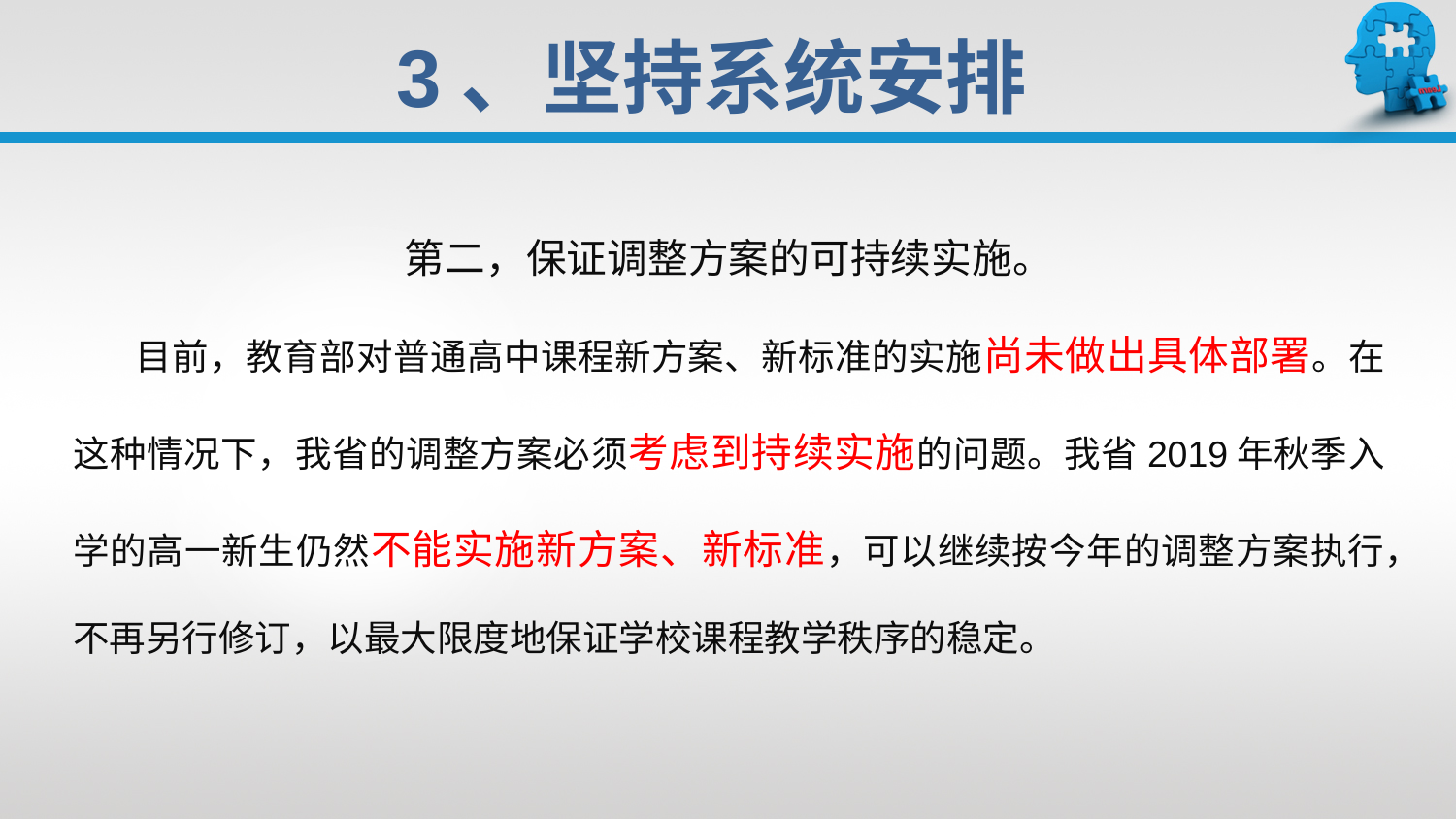

3、坚持系统安排
第二，保证调整方案的可持续实施。
       目前，教育部对普通高中课程新方案、新标准的实施尚未做出具体部署。在这种情况下，我省的调整方案必须考虑到持续实施的问题。我省2019年秋季入学的高一新生仍然不能实施新方案、新标准，可以继续按今年的调整方案执行，不再另行修订，以最大限度地保证学校课程教学秩序的稳定。